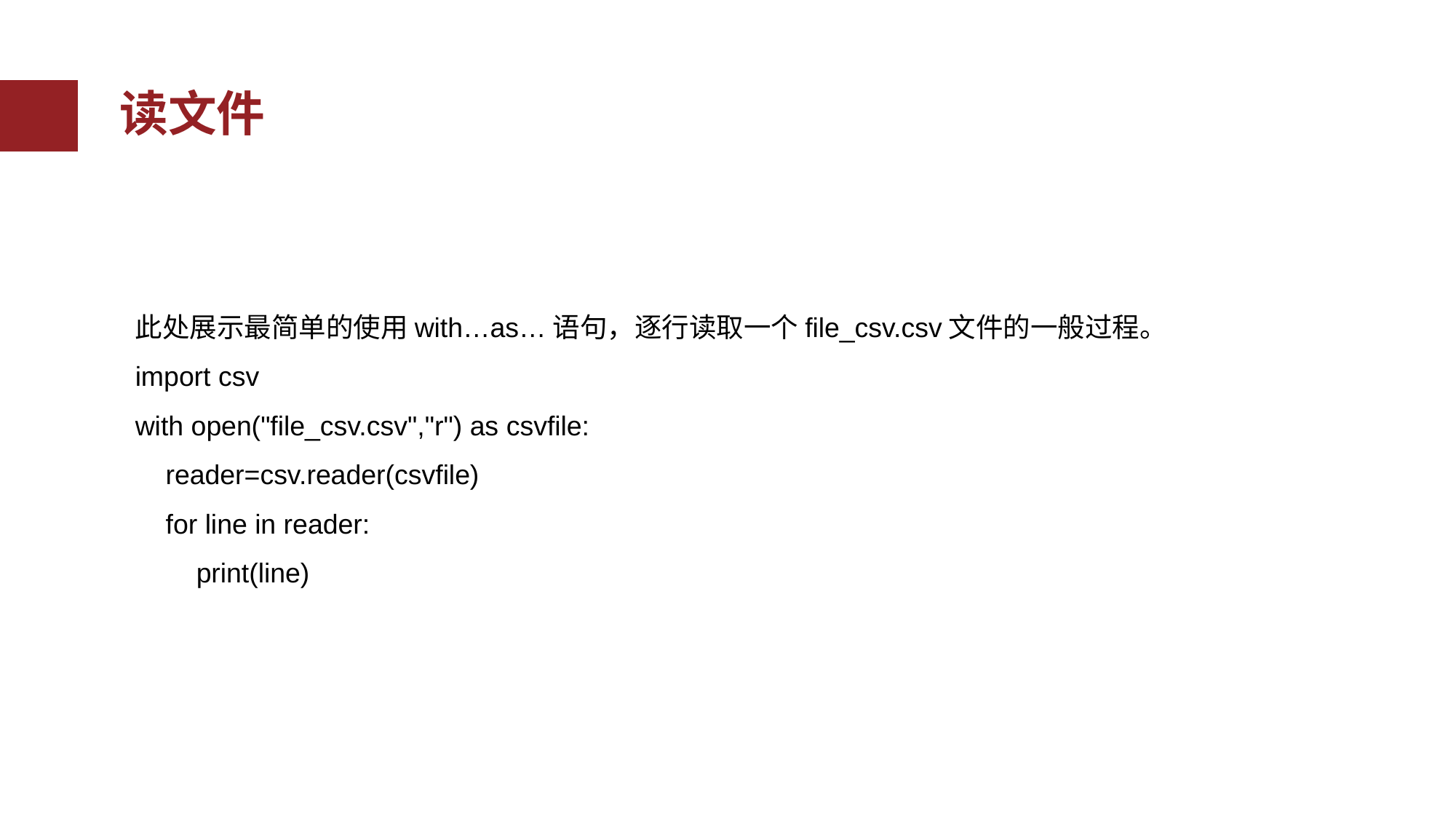

读文件

此处展示最简单的使用with…as…语句，逐行读取一个file_csv.csv文件的一般过程。
import csv
with open("file_csv.csv","r") as csvfile:
    reader=csv.reader(csvfile)
    for line in reader:
        print(line)